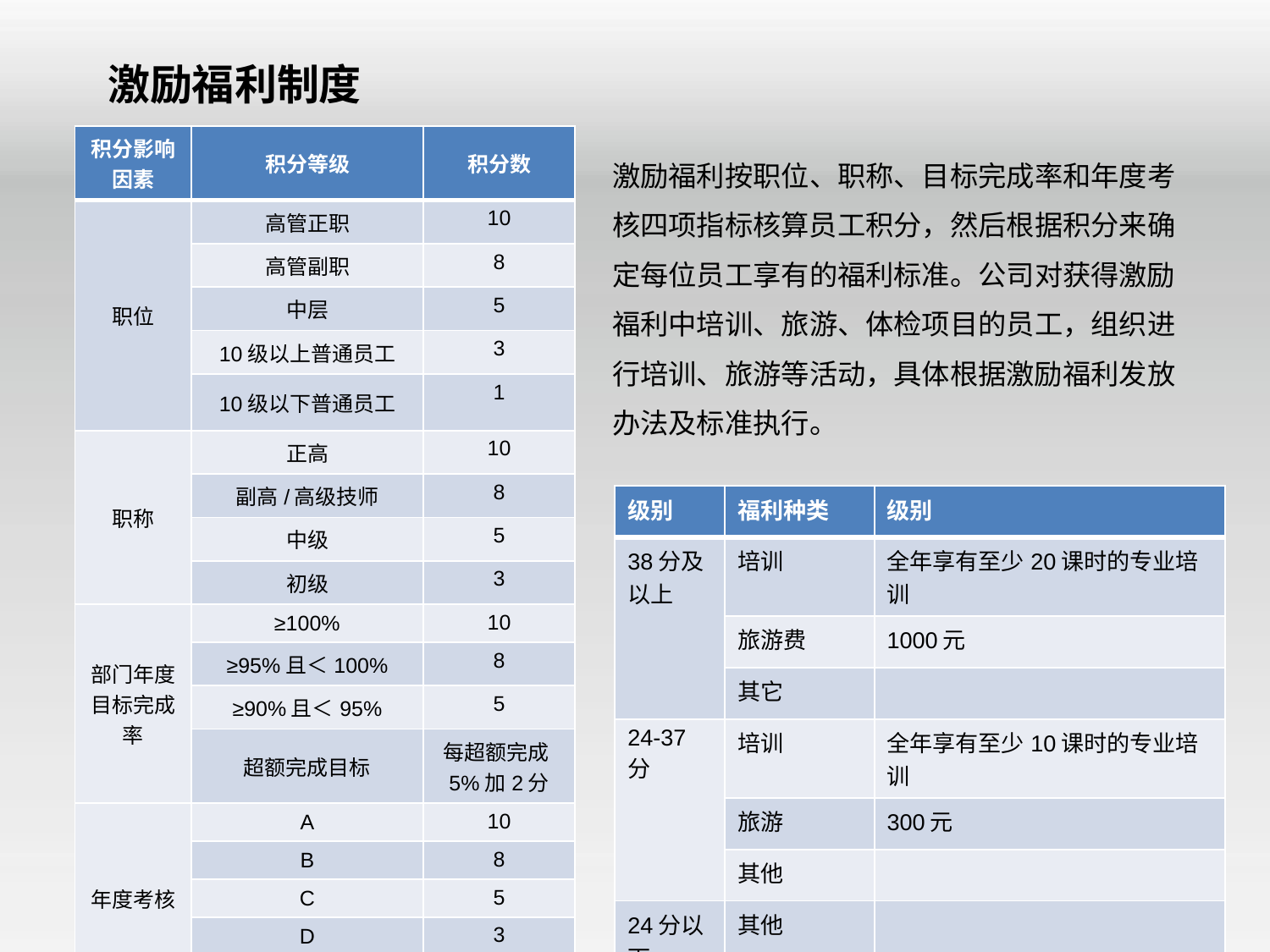

# 激励福利制度
| 积分影响因素 | 积分等级 | 积分数 |
| --- | --- | --- |
| 职位 | 高管正职 | 10 |
|  | 高管副职 | 8 |
|  | 中层 | 5 |
|  | 10级以上普通员工 | 3 |
|  | 10级以下普通员工 | 1 |
| 职称 | 正高 | 10 |
|  | 副高/高级技师 | 8 |
|  | 中级 | 5 |
|  | 初级 | 3 |
| 部门年度目标完成率 | ≥100% | 10 |
|  | ≥95%且＜100% | 8 |
|  | ≥90%且＜95% | 5 |
|  | 超额完成目标 | 每超额完成5%加2分 |
| 年度考核 | A | 10 |
|  | B | 8 |
|  | C | 5 |
|  | D | 3 |
|  | E | 1 |
激励福利按职位、职称、目标完成率和年度考核四项指标核算员工积分，然后根据积分来确定每位员工享有的福利标准。公司对获得激励福利中培训、旅游、体检项目的员工，组织进行培训、旅游等活动，具体根据激励福利发放办法及标准执行。
| 级别 | 福利种类 | 级别 |
| --- | --- | --- |
| 38分及以上 | 培训 | 全年享有至少20课时的专业培训 |
|  | 旅游费 | 1000元 |
|  | 其它 |  |
| 24-37分 | 培训 | 全年享有至少10课时的专业培训 |
|  | 旅游 | 300元 |
|  | 其他 |  |
| 24分以下 | 其他 |  |